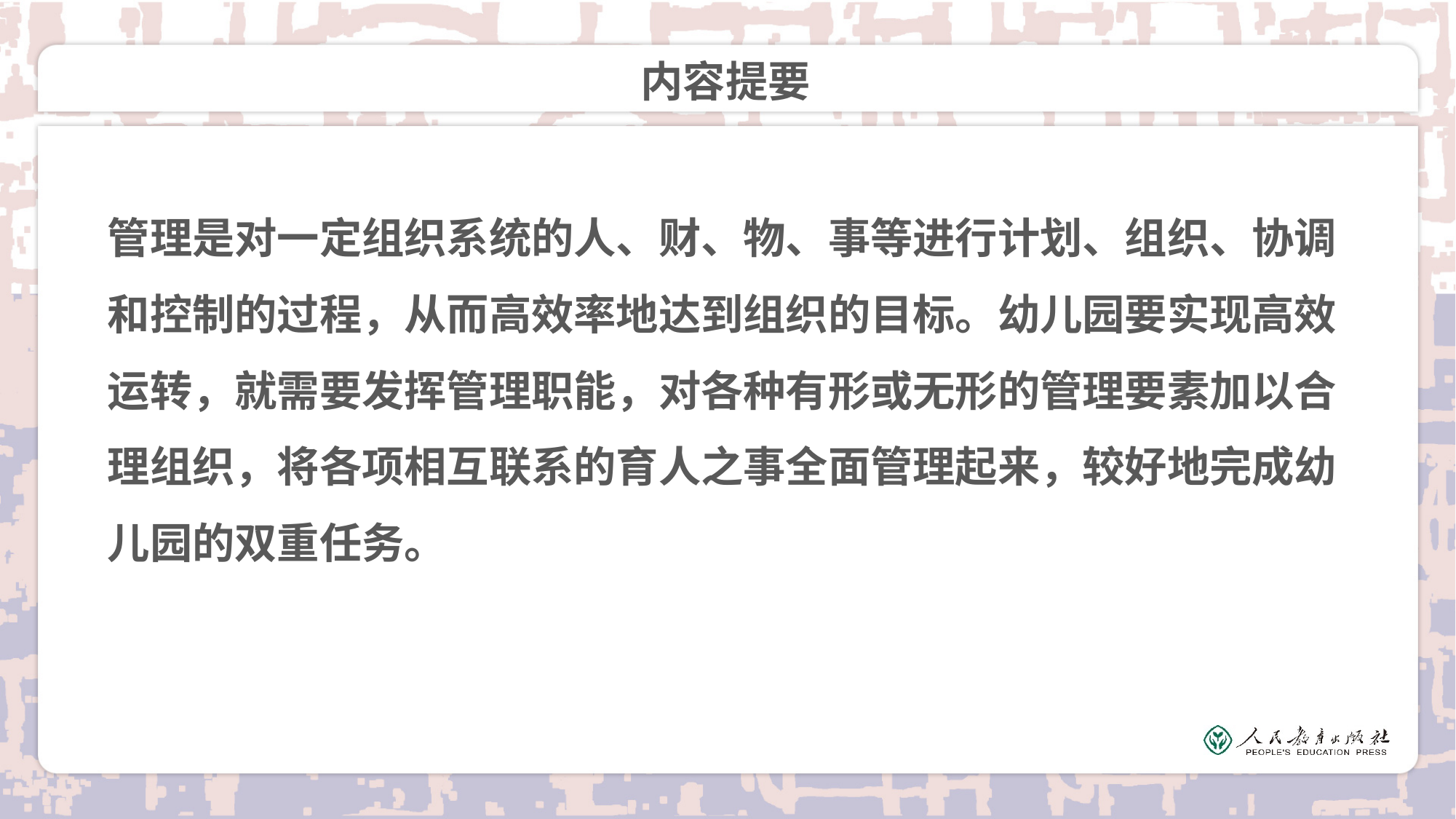

# 内容提要
管理是对一定组织系统的人、财、物、事等进行计划、组织、协调和控制的过程，从而高效率地达到组织的目标。幼儿园要实现高效运转，就需要发挥管理职能，对各种有形或无形的管理要素加以合理组织，将各项相互联系的育人之事全面管理起来，较好地完成幼儿园的双重任务。